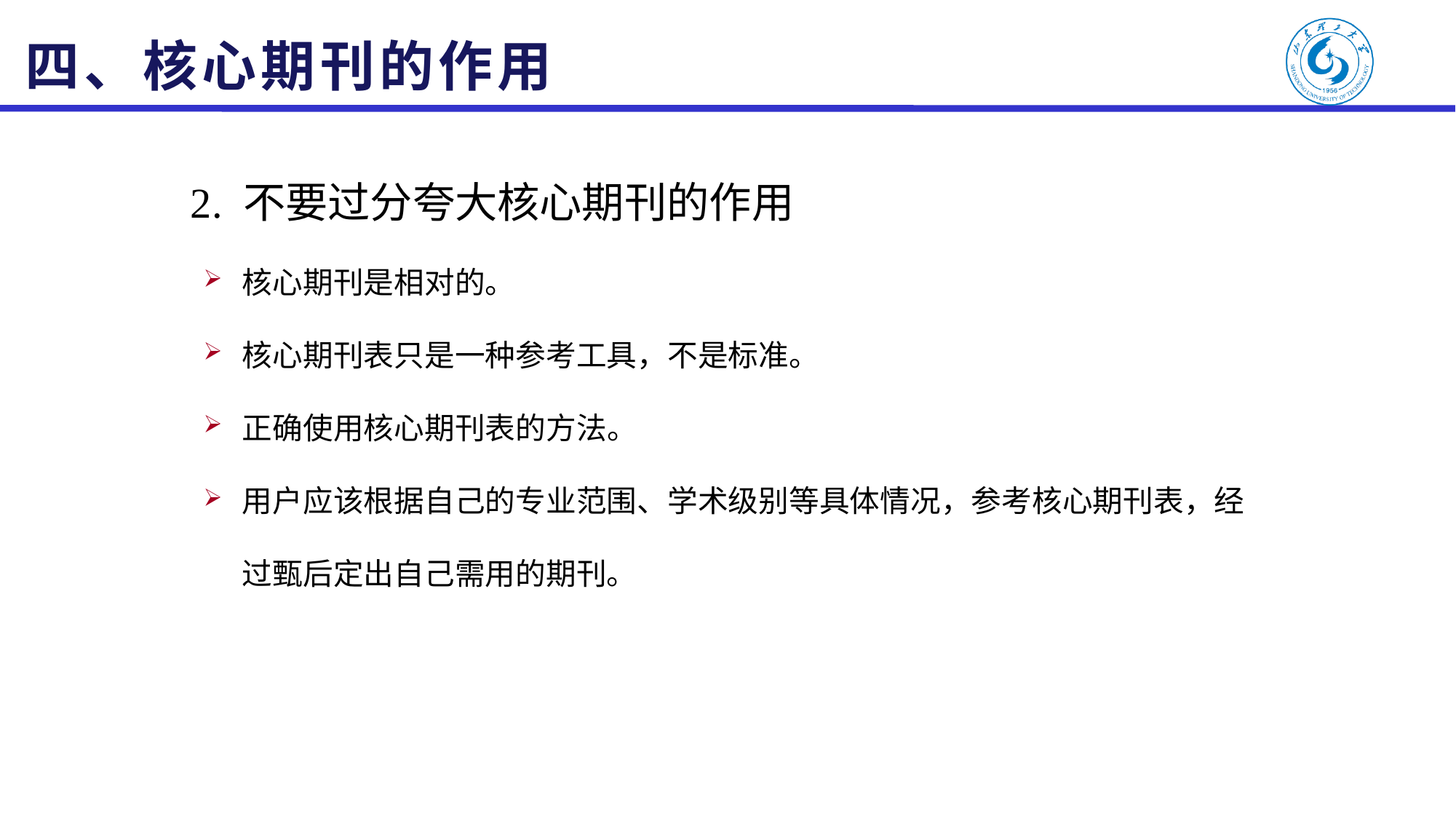

# 四、核心期刊的作用
2. 不要过分夸大核心期刊的作用
核心期刊是相对的。
核心期刊表只是一种参考工具，不是标准。
正确使用核心期刊表的方法。
用户应该根据自己的专业范围、学术级别等具体情况，参考核心期刊表，经过甄后定出自己需用的期刊。